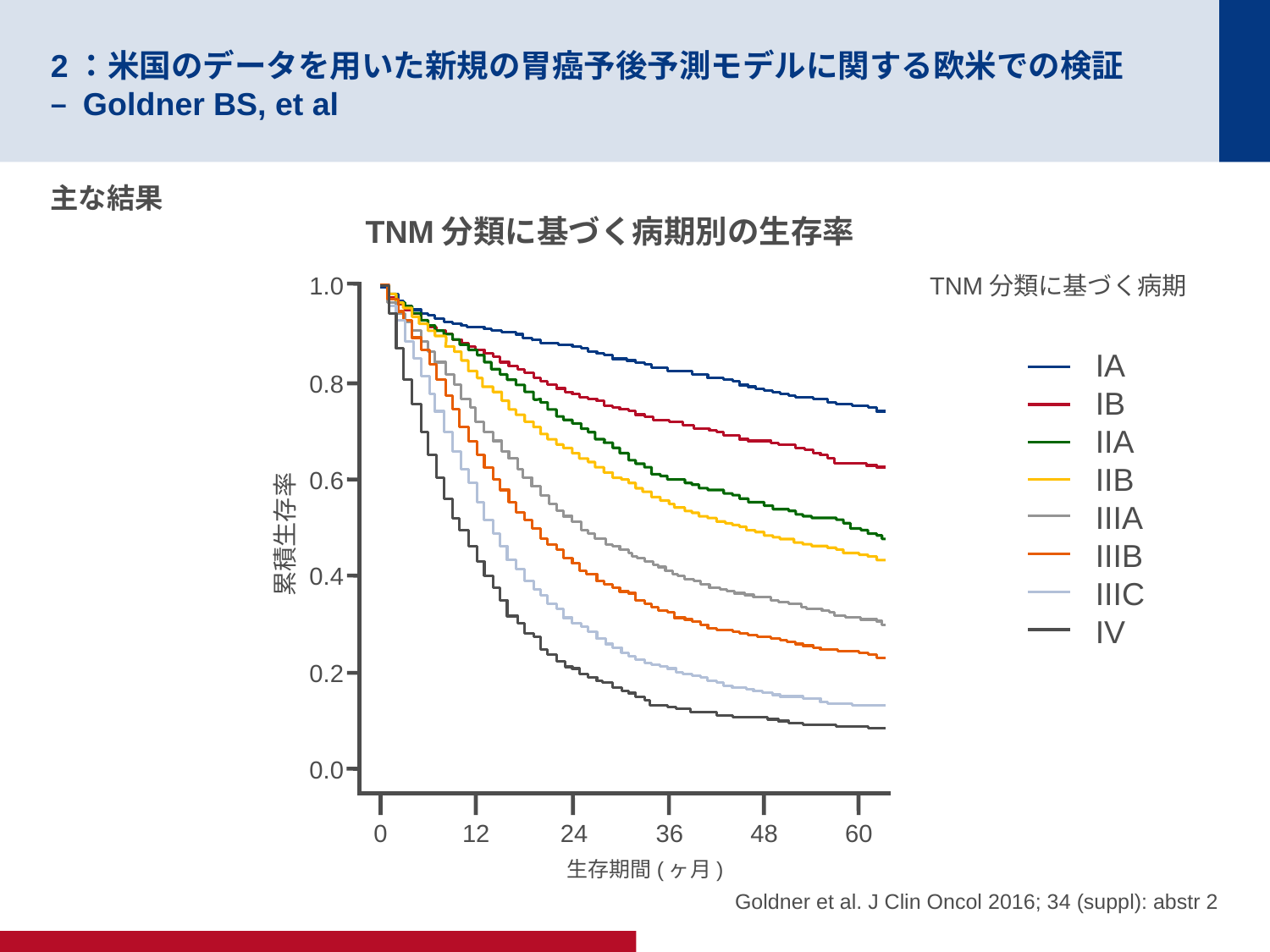

# 2：米国のデータを用いた新規の胃癌予後予測モデルに関する欧米での検証 – Goldner BS, et al
主な結果

TNM分類に基づく病期別の生存率
TNM分類に基づく病期
1.0

IA
IB
IIA
IIB
IIIA
IIIB
IIIC
IV
0.8

0.6

累積生存率
0.4

0.2

0.0

0
12
24
36
48
60
Goldner et al. J Clin Oncol 2016; 34 (suppl): abstr 2
生存期間(ヶ月)